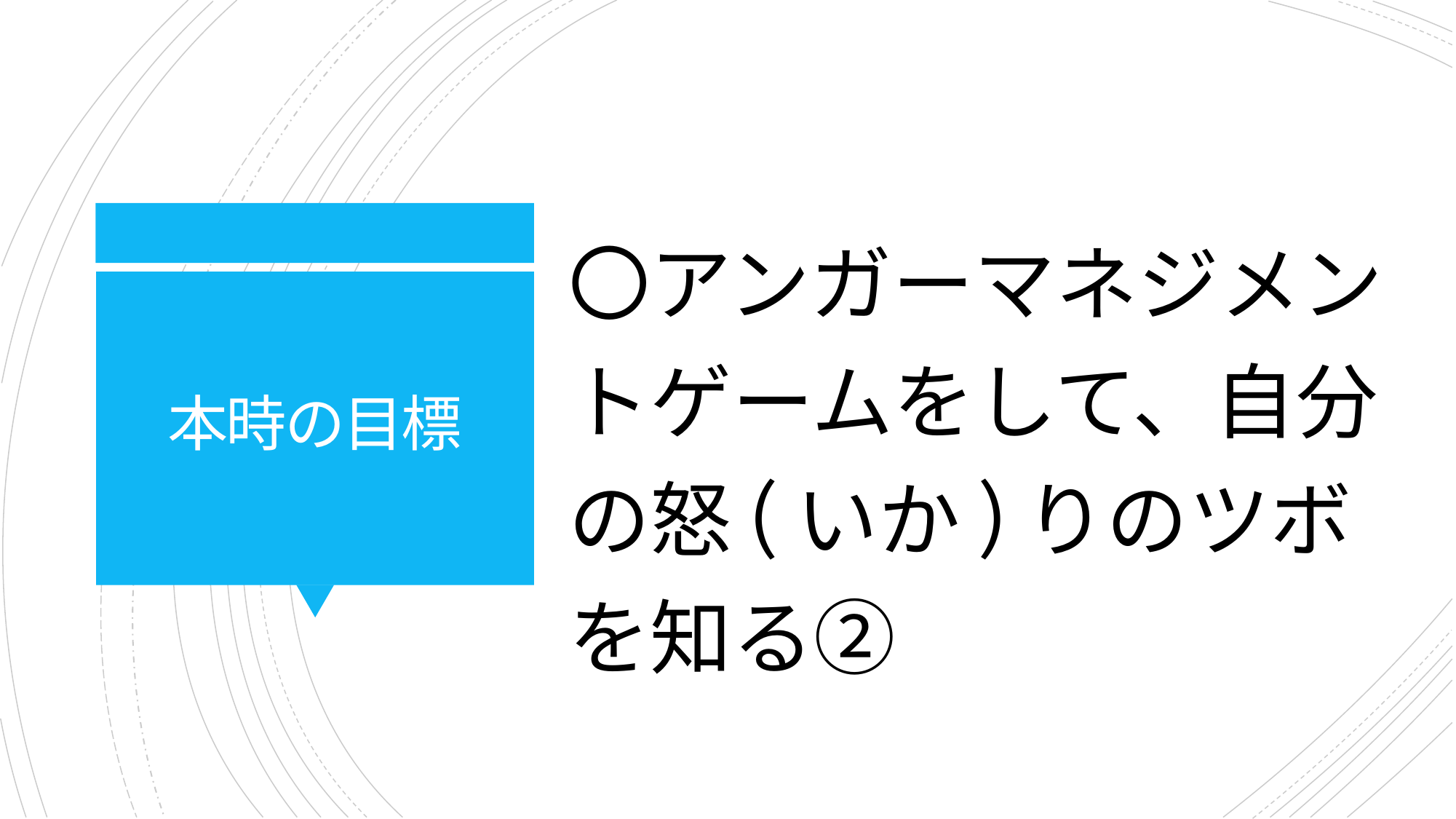

〇アンガーマネジメントゲームをして、自分の怒(いか)りのツボを知る②
# 本時の目標